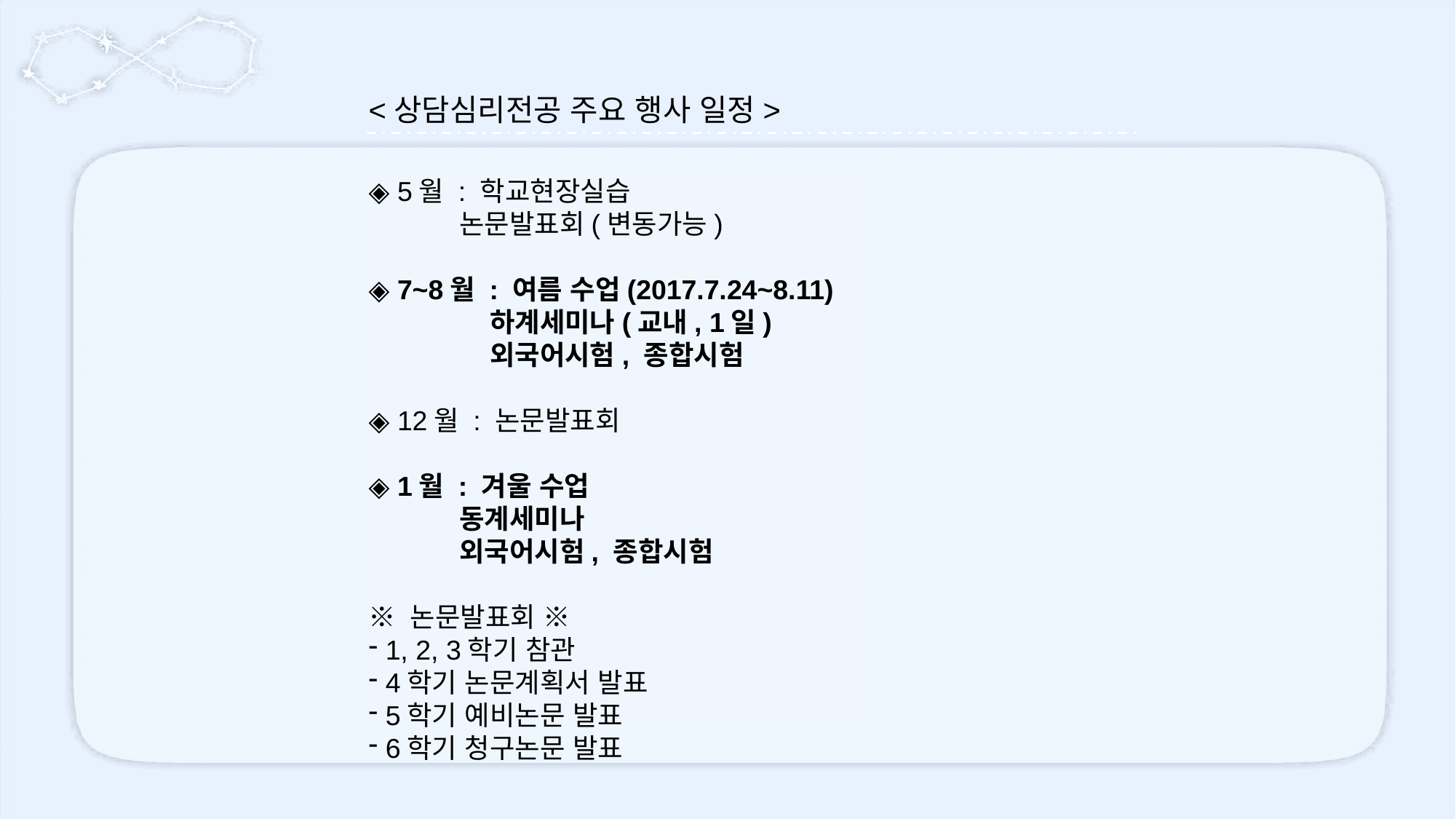

<상담심리전공 주요 행사 일정>
◈ 5월 : 학교현장실습
           논문발표회(변동가능)

◈ 7~8월 : 여름 수업(2017.7.24~8.11)
               하계세미나(교내, 1일)
               외국어시험, 종합시험

◈ 12월 : 논문발표회

◈ 1월 : 겨울 수업
           동계세미나
           외국어시험, 종합시험

※ 논문발표회 ※
 1, 2, 3학기 참관
 4학기 논문계획서 발표
 5학기 예비논문 발표
 6학기 청구논문 발표